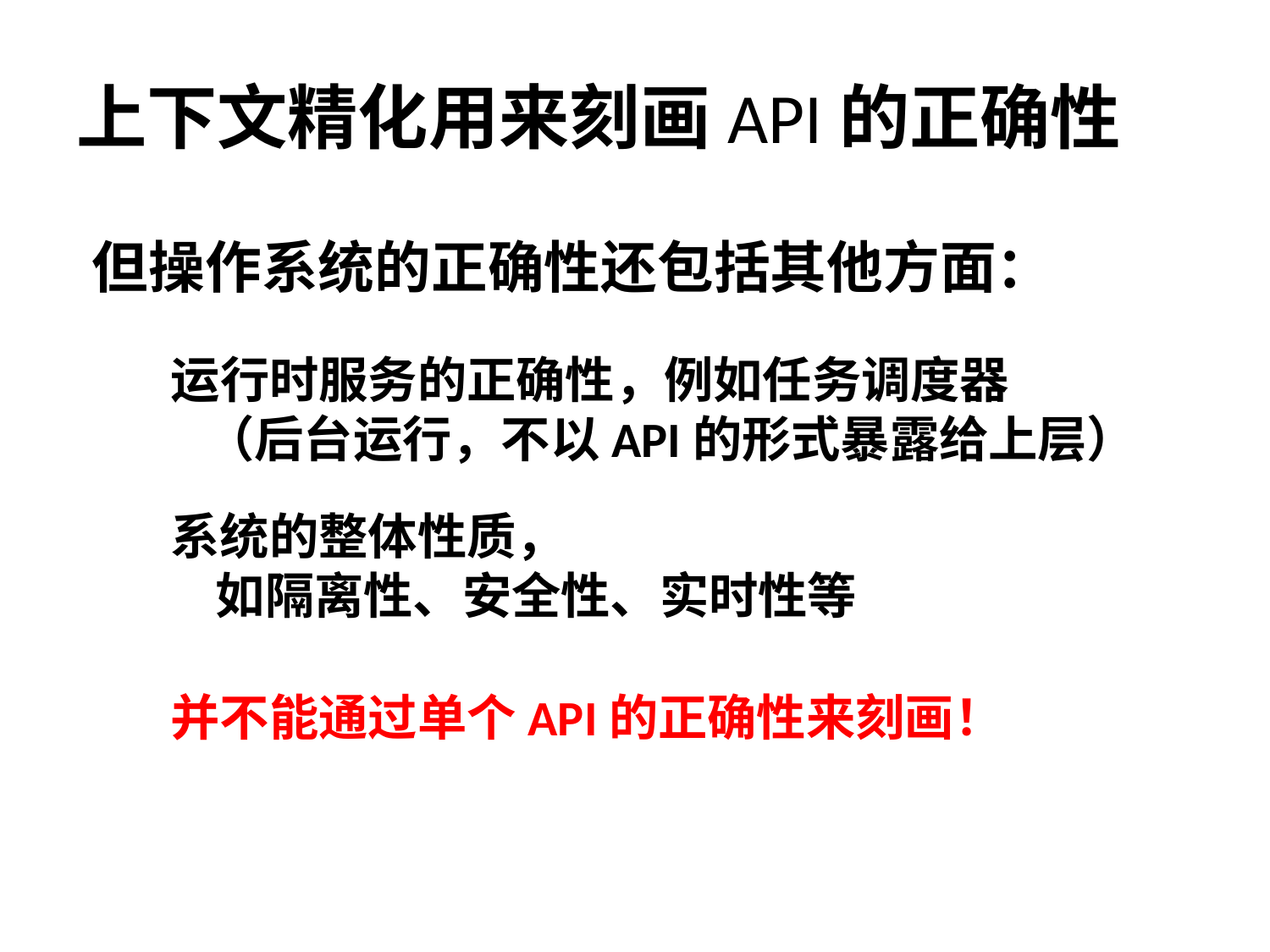

# 上下文精化用来刻画API的正确性
但操作系统的正确性还包括其他方面：
运行时服务的正确性，例如任务调度器
  （后台运行，不以API的形式暴露给上层）
系统的整体性质，
    如隔离性、安全性、实时性等
并不能通过单个API的正确性来刻画！